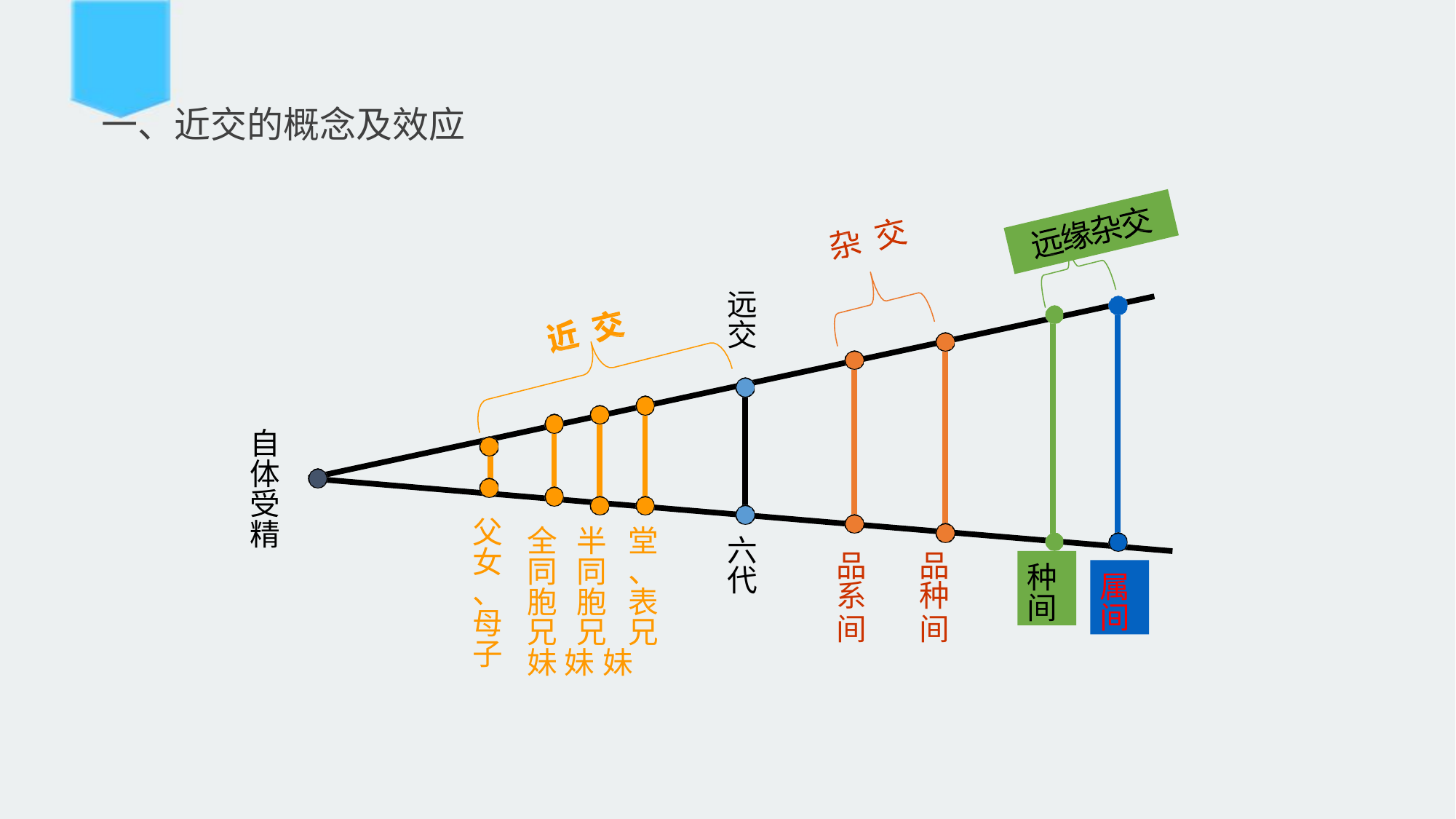

# 一、近交的概念及效应

远 交

自 体 受 精

父 女
、 母 子

全 半 堂 同 同 、 胞 胞 表 兄 兄 兄 妹 妹 妹

六 代

品	品
系	种
间	间
种 间
属 间